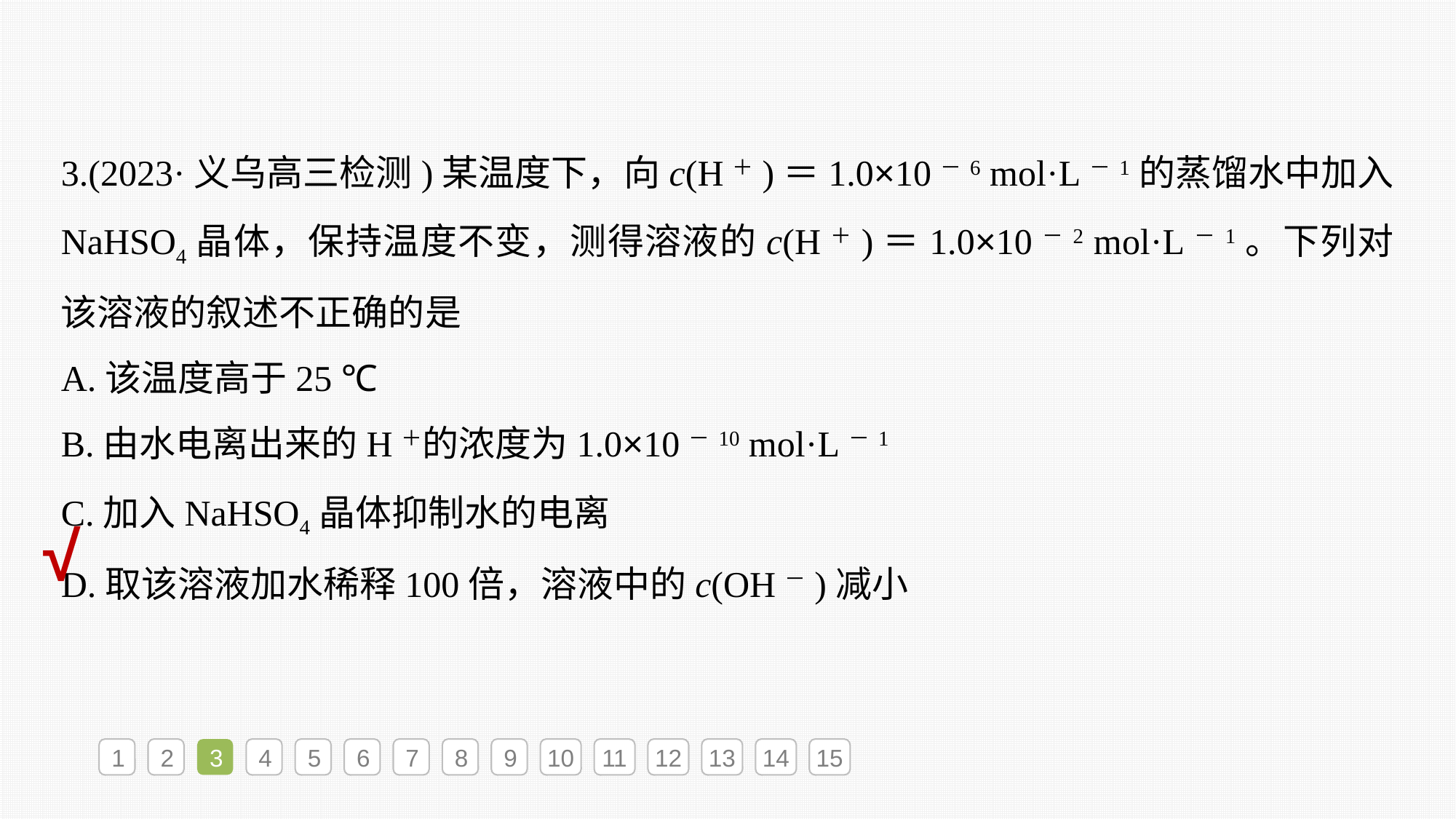

3.(2023·义乌高三检测)某温度下，向c(H＋)＝1.0×10－6 mol·L－1的蒸馏水中加入NaHSO4晶体，保持温度不变，测得溶液的c(H＋)＝1.0×10－2 mol·L－1。下列对该溶液的叙述不正确的是
A.该温度高于25 ℃
B.由水电离出来的H＋的浓度为1.0×10－10 mol·L－1
C.加入NaHSO4晶体抑制水的电离
D.取该溶液加水稀释100倍，溶液中的c(OH－)减小
√
1
2
3
4
5
6
7
8
9
10
11
12
13
14
15